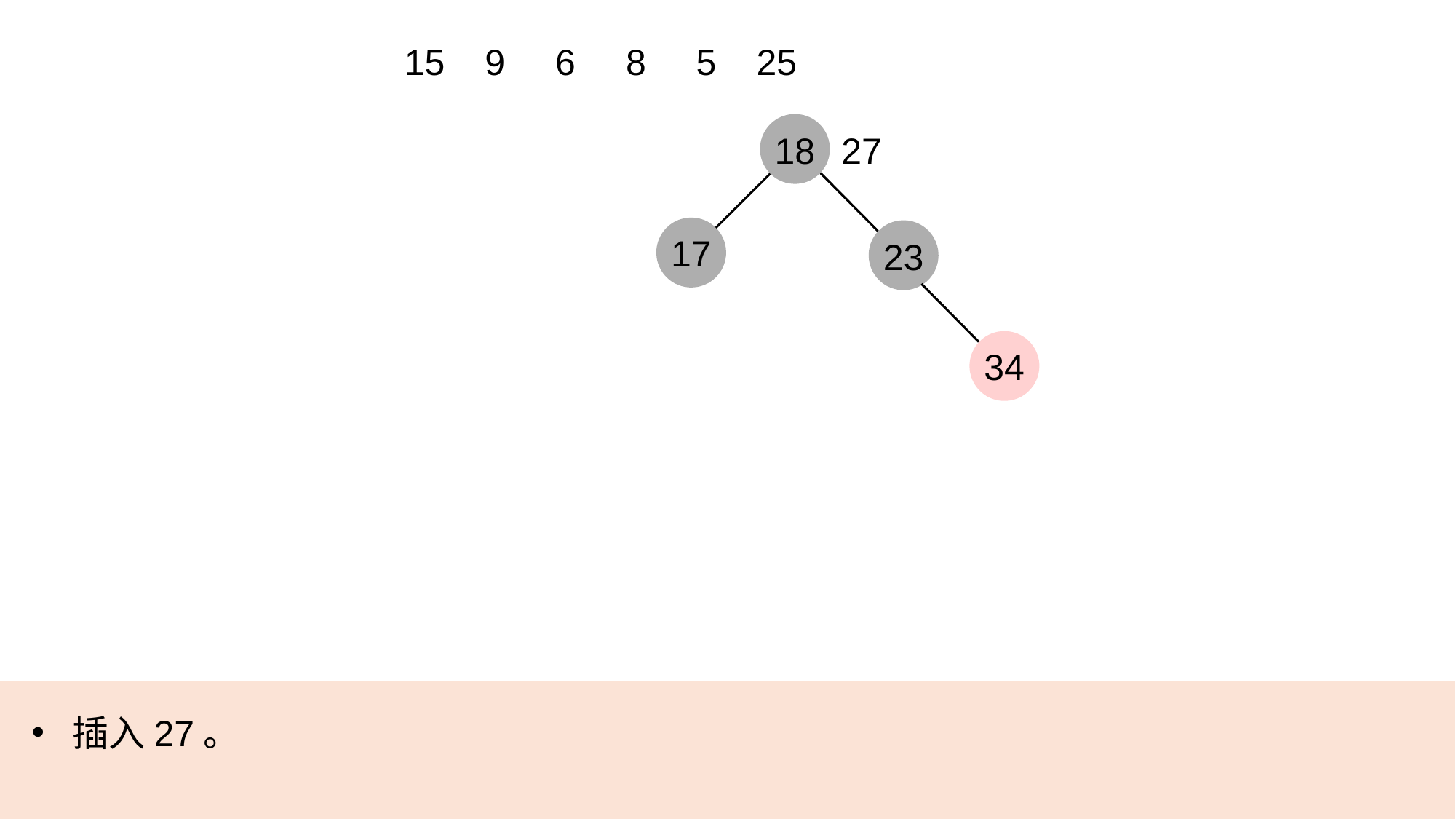

15
9
6
8
5
25

18
27

17
23

34

插入27。